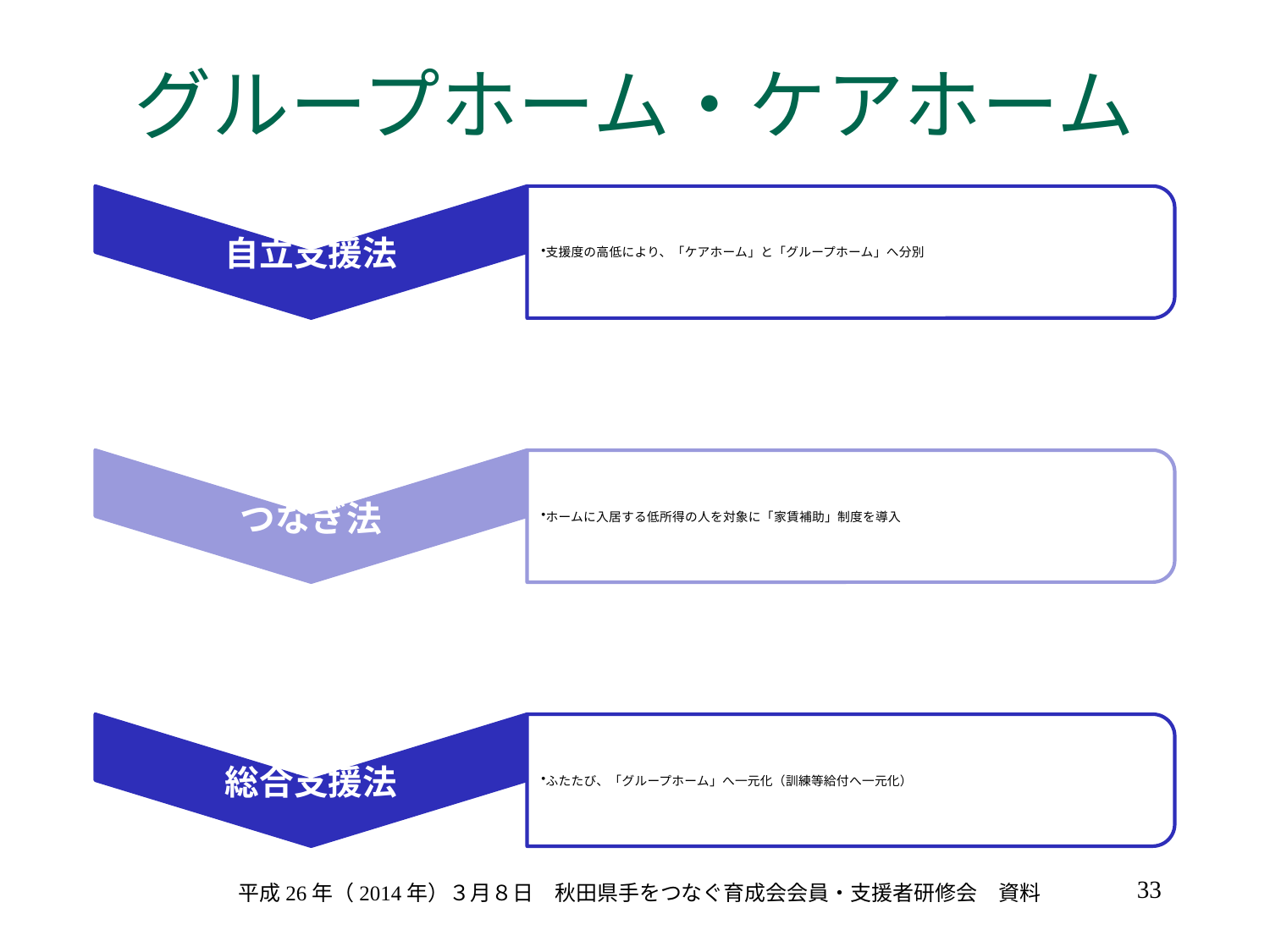

# グループホーム・ケアホーム
自立支援法
支援度の高低により、「ケアホーム」と「グループホーム」へ分別
つなぎ法
ホームに入居する低所得の人を対象に「家賃補助」制度を導入
総合支援法
ふたたび、「グループホーム」へ一元化（訓練等給付へ一元化）
33